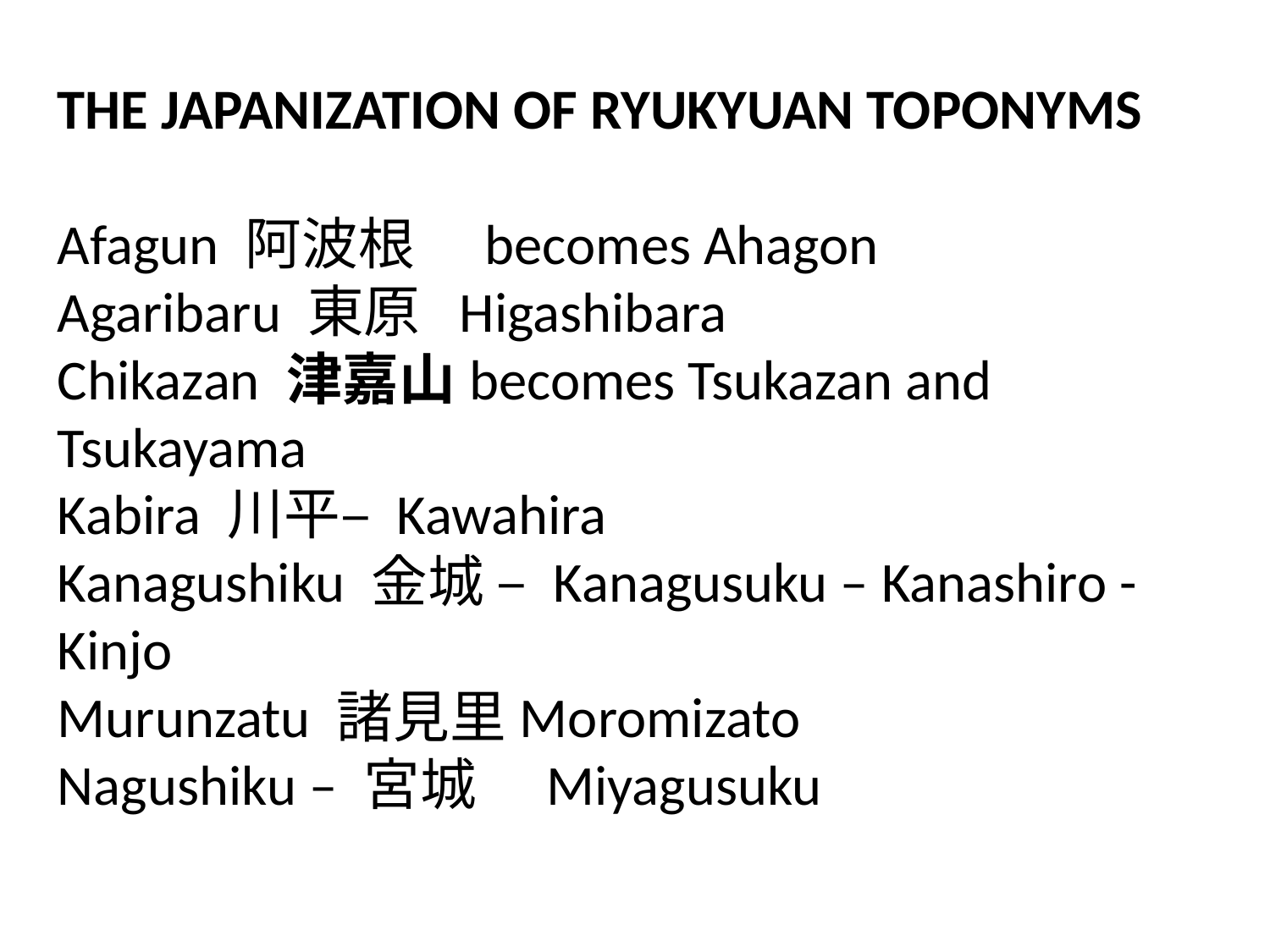

THE JAPANIZATION OF RYUKYUAN TOPONYMS

Afagun 阿波根　becomes Ahagon
Agaribaru 東原  Higashibara
Chikazan 津嘉山becomes Tsukazan and Tsukayama
Kabira 川平– Kawahira
Kanagushiku 金城 – Kanagusuku – Kanashiro - Kinjo
Murunzatu 諸見里Moromizato
Nagushiku – 宮城　Miyagusuku